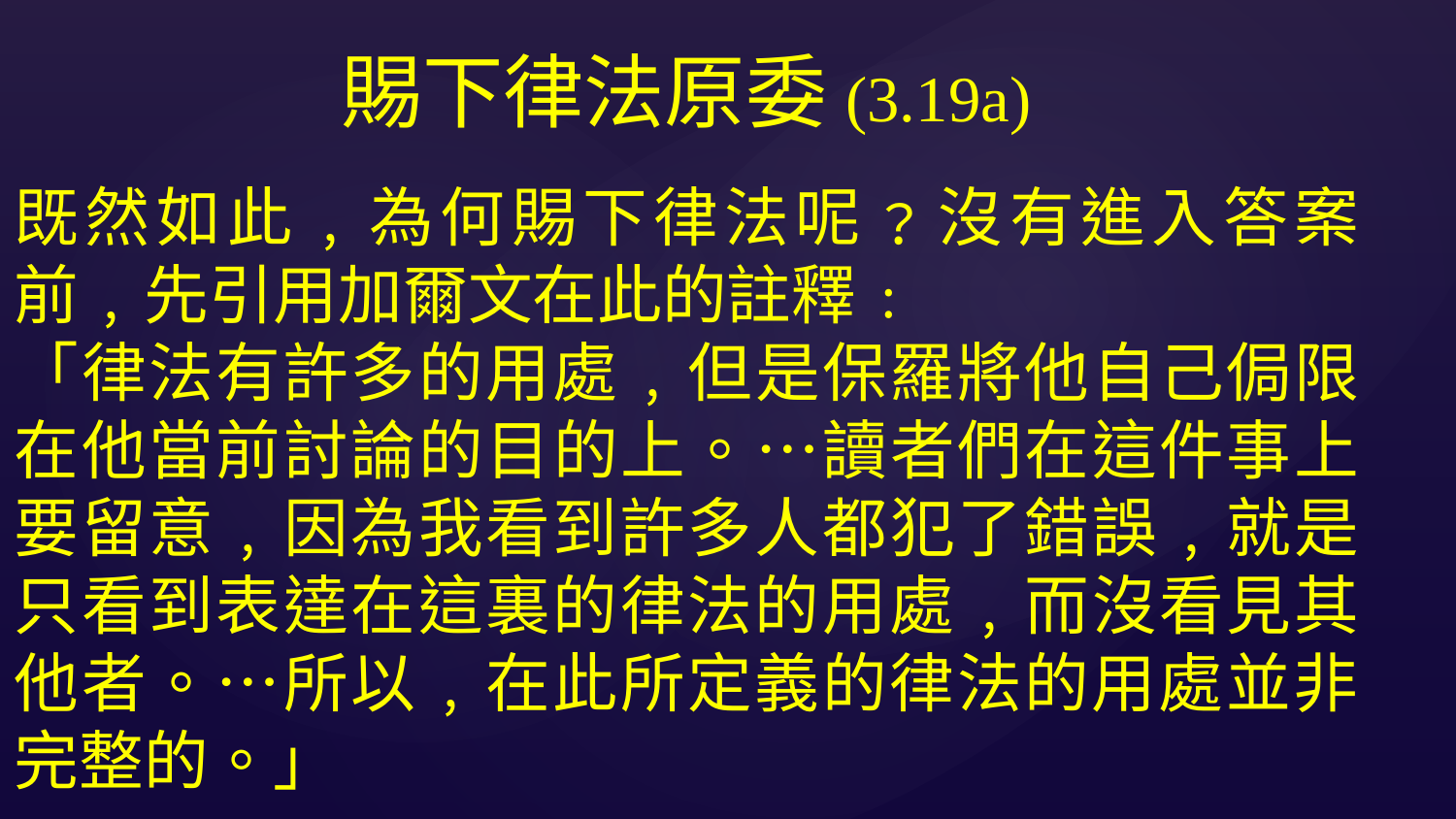

賜下律法原委(3.19a)

既然如此﹐為何賜下律法呢﹖沒有進入答案前﹐先引用加爾文在此的註釋﹕
「律法有許多的用處﹐但是保羅將他自己侷限在他當前討論的目的上。…讀者們在這件事上要留意﹐因為我看到許多人都犯了錯誤﹐就是只看到表達在這裏的律法的用處﹐而沒看見其他者。…所以﹐在此所定義的律法的用處並非完整的。」